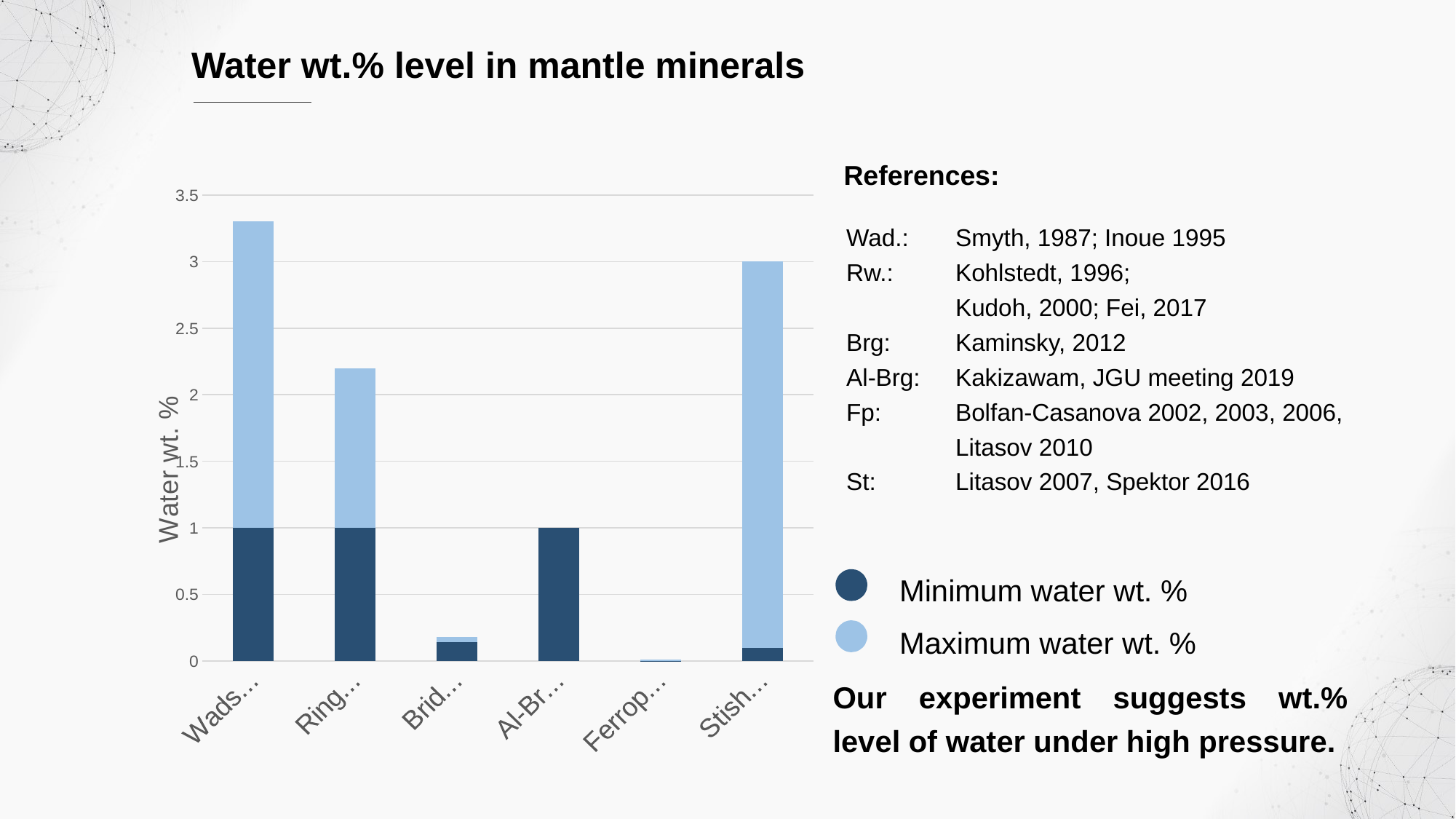

Water wt.% level in mantle minerals
References:
Wad.:	Smyth, 1987; Inoue 1995
Rw.:	Kohlstedt, 1996;
	Kudoh, 2000; Fei, 2017
Brg:	Kaminsky, 2012
Al-Brg:	Kakizawam, JGU meeting 2019
Fp:	Bolfan-Casanova 2002, 2003, 2006,
	Litasov 2010
St:	Litasov 2007, Spektor 2016

### Chart

| Category | 系列 1 | 系列 2 | 系列3 |
|---|---|---|---|
| Wadsleyite | 1.0 | 2.3 | 0.0 |
| Ringwoodite | 1.0 | 1.2 | 0.0 |
| Bridgmanite | 0.14 | 0.04 | 0.0 |
| Al-Bridgmanite | 1.0 | 0.0 | 0.0 |
| Ferropericlase | 0.001 | 0.008 | 0.0 |
| Stishovite | 0.1 | 2.9 | 0.0 |
Minimum water wt. %

Maximum water wt. %

Our experiment suggests wt.% level of water under high pressure.